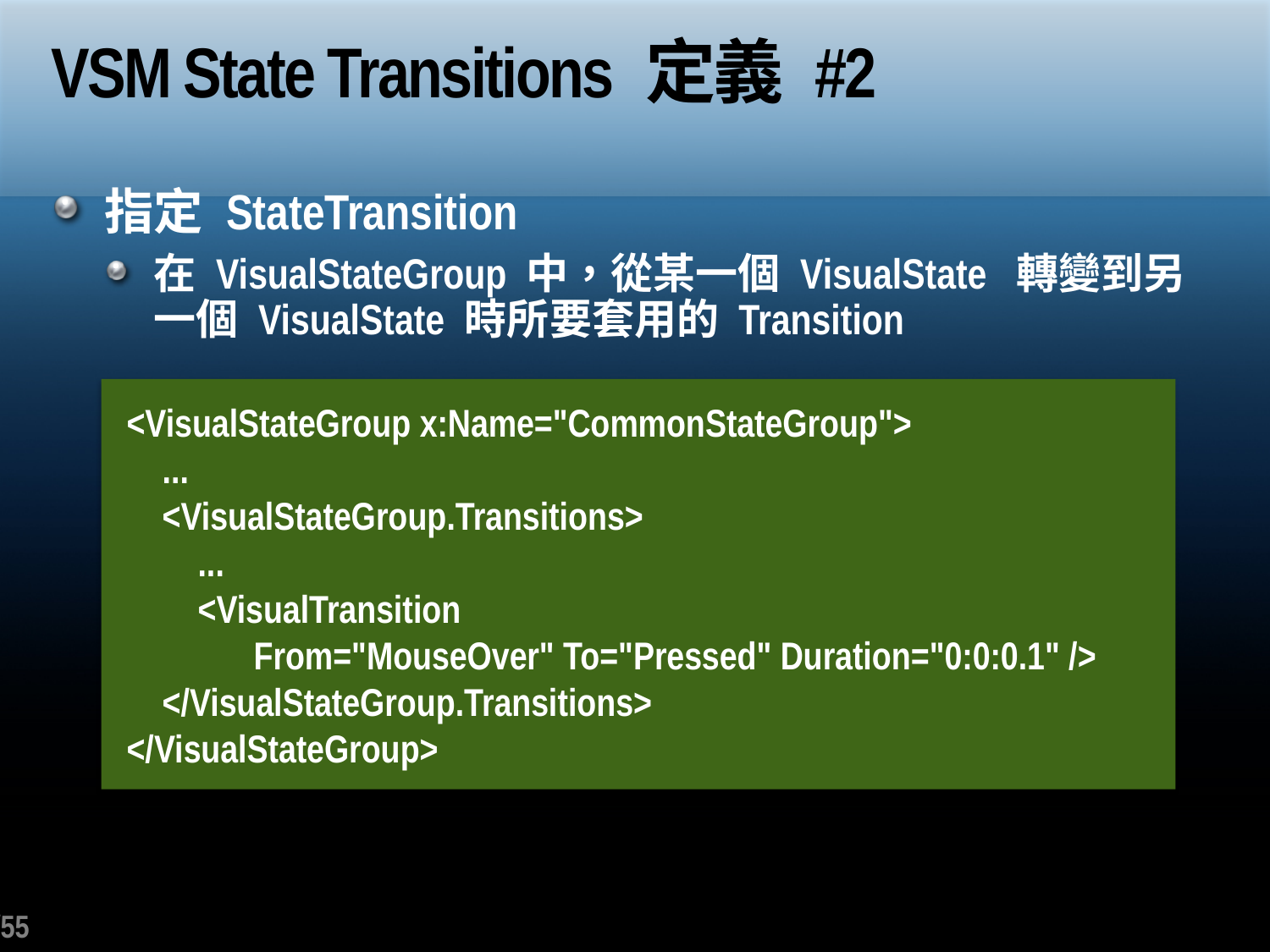

# VSM State Transitions 定義 #2
指定 StateTransition
在 VisualStateGroup 中，從某一個 VisualState  轉變到另一個 VisualState 時所要套用的 Transition
<VisualStateGroup x:Name="CommonStateGroup">
    ...
    <VisualStateGroup.Transitions>
        ...
        <VisualTransition
	From="MouseOver" To="Pressed" Duration="0:0:0.1" />
    </VisualStateGroup.Transitions>
</VisualStateGroup>